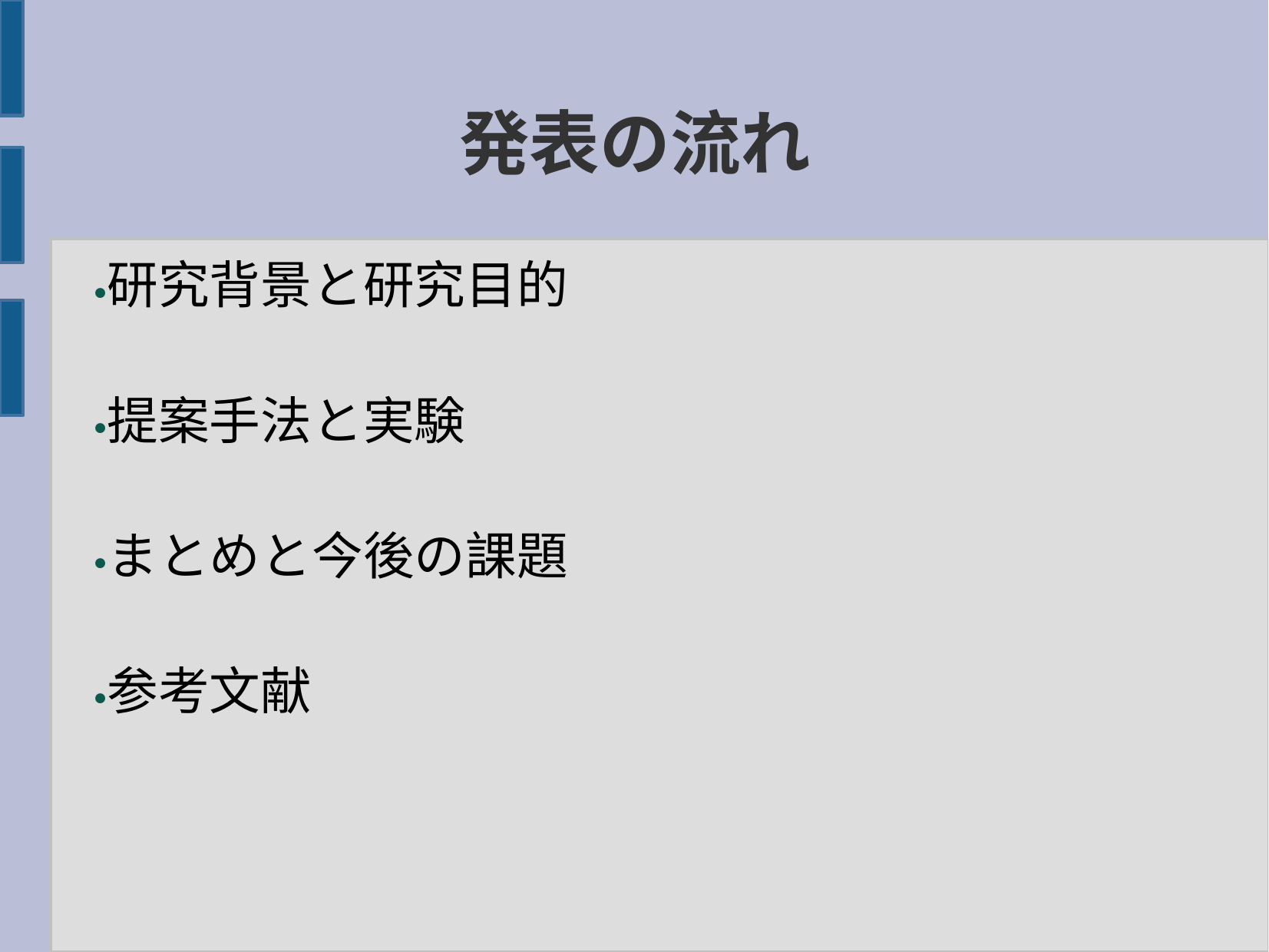

発表の流れ
研究背景と研究目的

提案手法と実験

まとめと今後の課題

参考文献